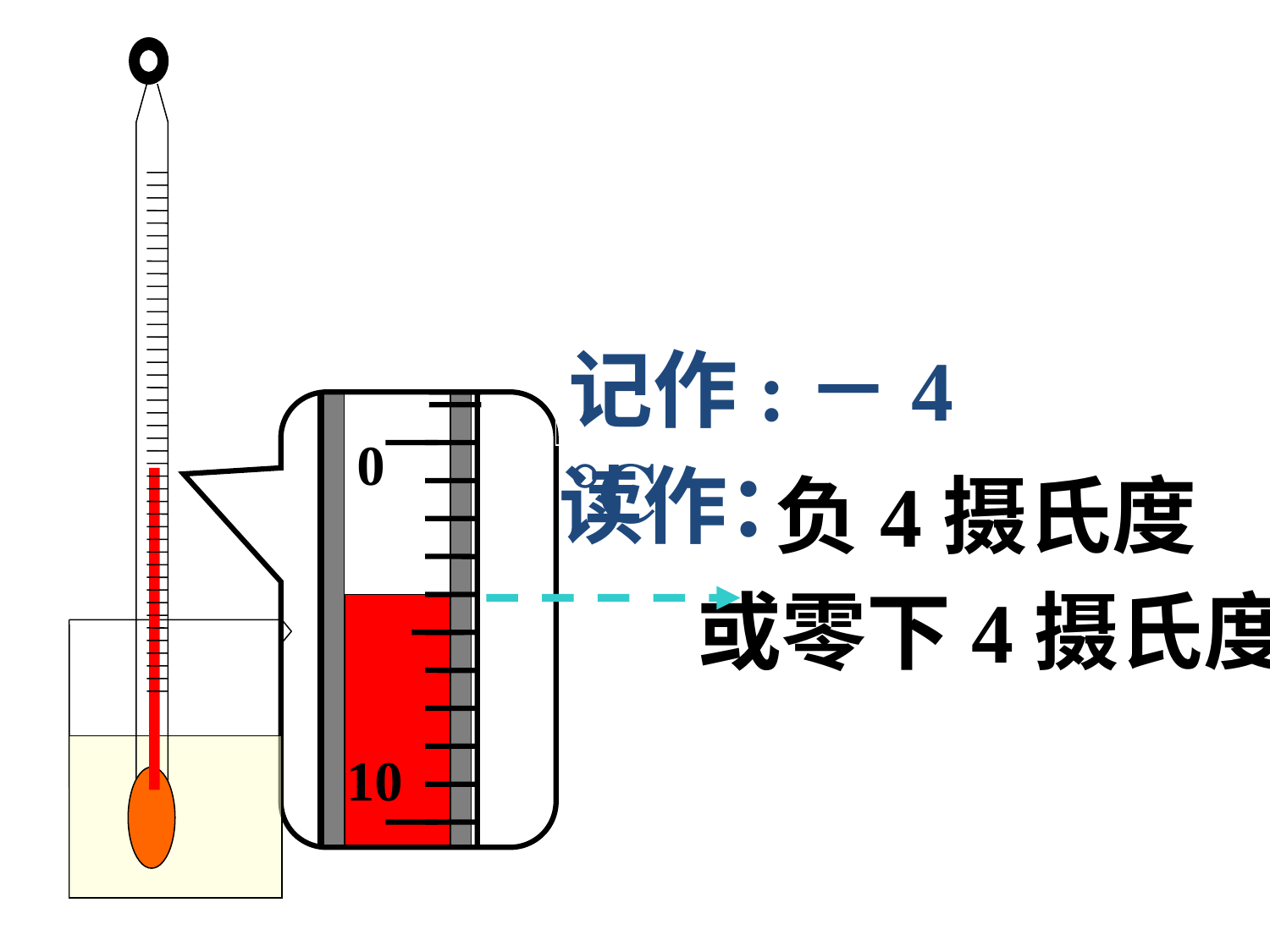

0

10

记作:－4 ℃
读作：
负4摄氏度
或零下4摄氏度